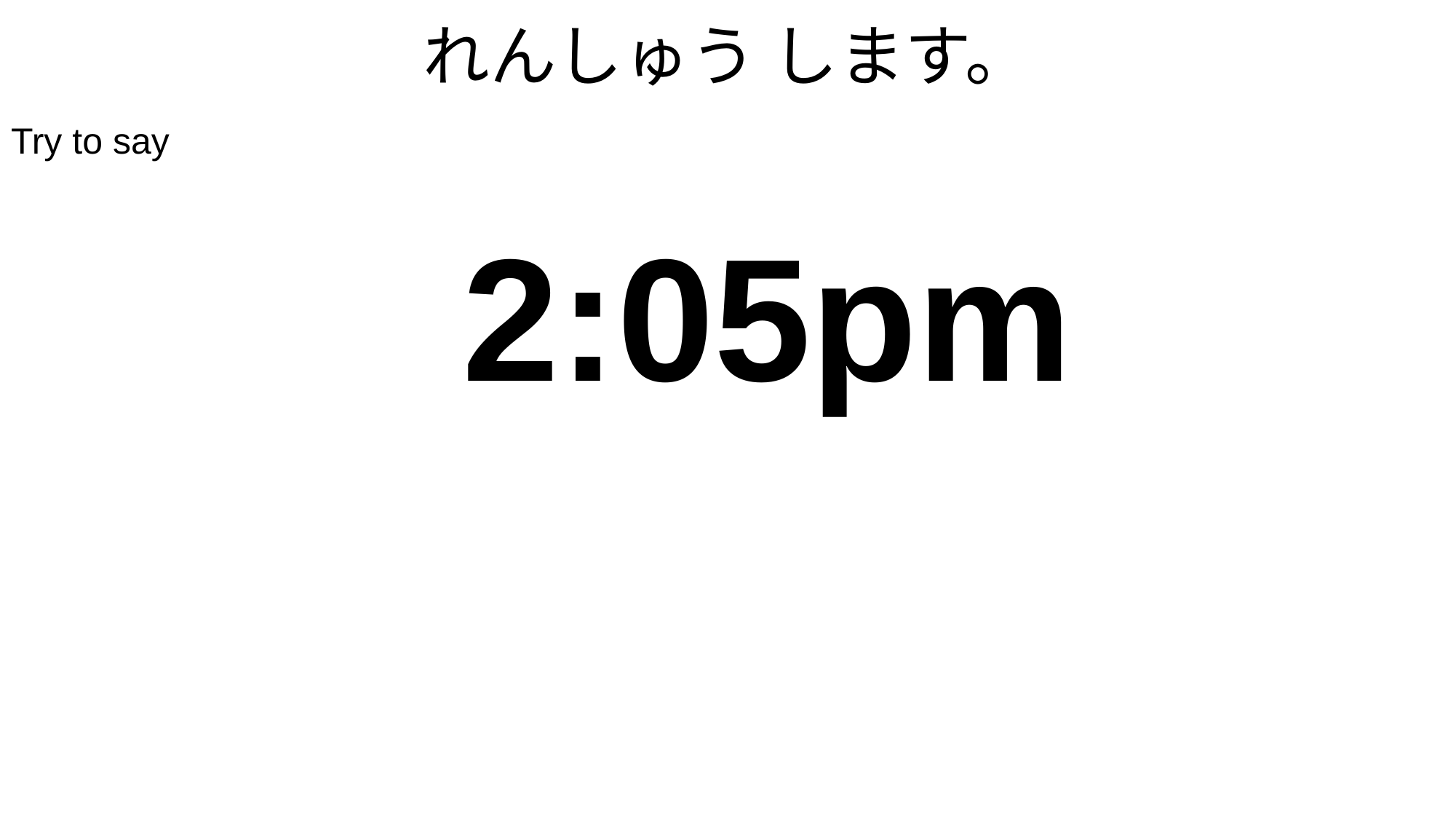

# れんしゅう します。
Try to say
| 2:05pm |
| --- |
| ごご　にじ ごふん |